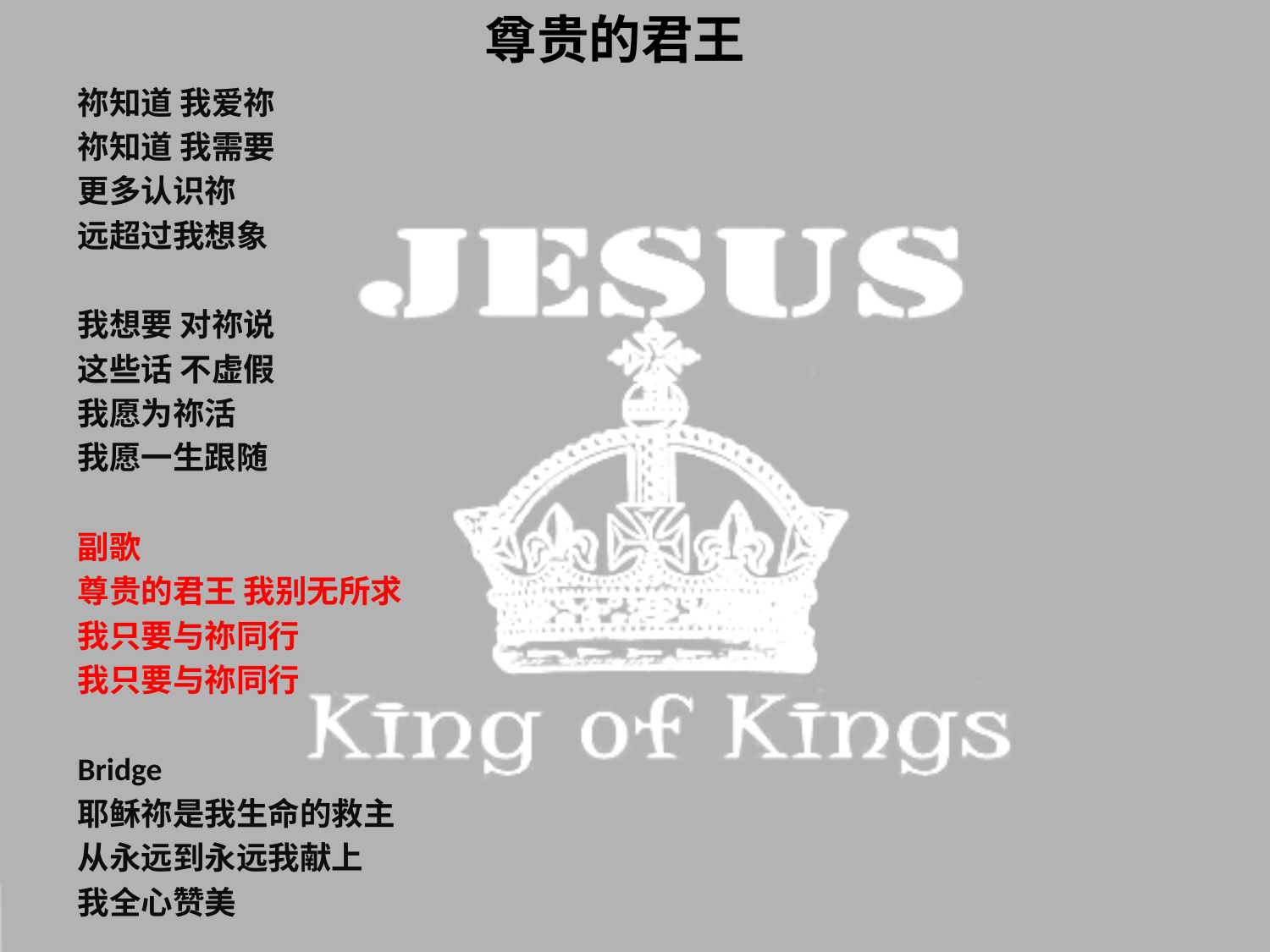

# 尊贵的君王
祢知道 我爱祢
祢知道 我需要
更多认识祢
远超过我想象

我想要 对祢说
这些话 不虚假
我愿为祢活
我愿一生跟随

副歌
尊贵的君王 我别无所求
我只要与祢同行
我只要与祢同行

Bridge
耶稣祢是我生命的救主
从永远到永远我献上
我全心赞美